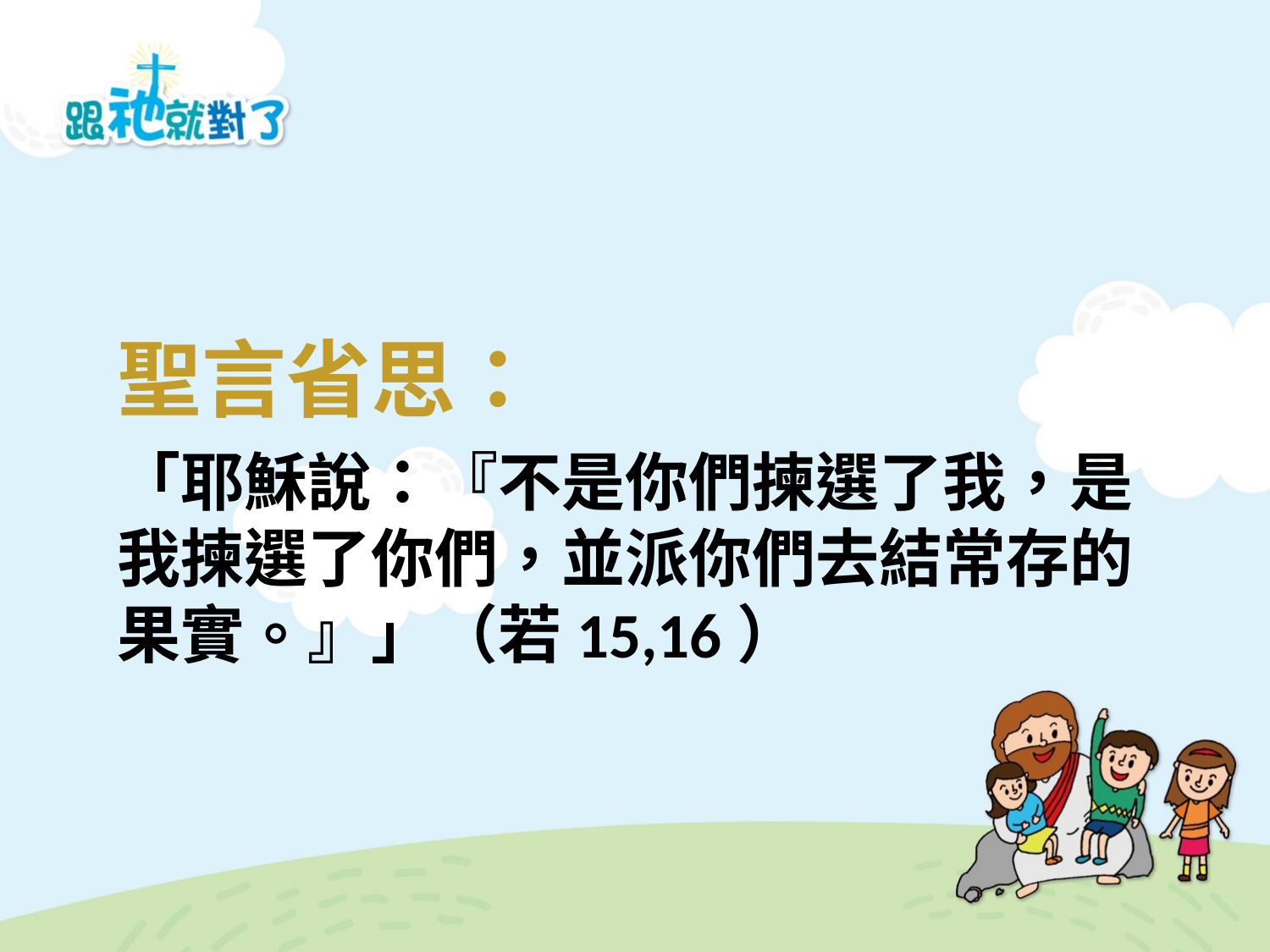

聖言省思：
「耶穌說：『不是你們揀選了我，是我揀選了你們，並派你們去結常存的果實。』」（若15,16）